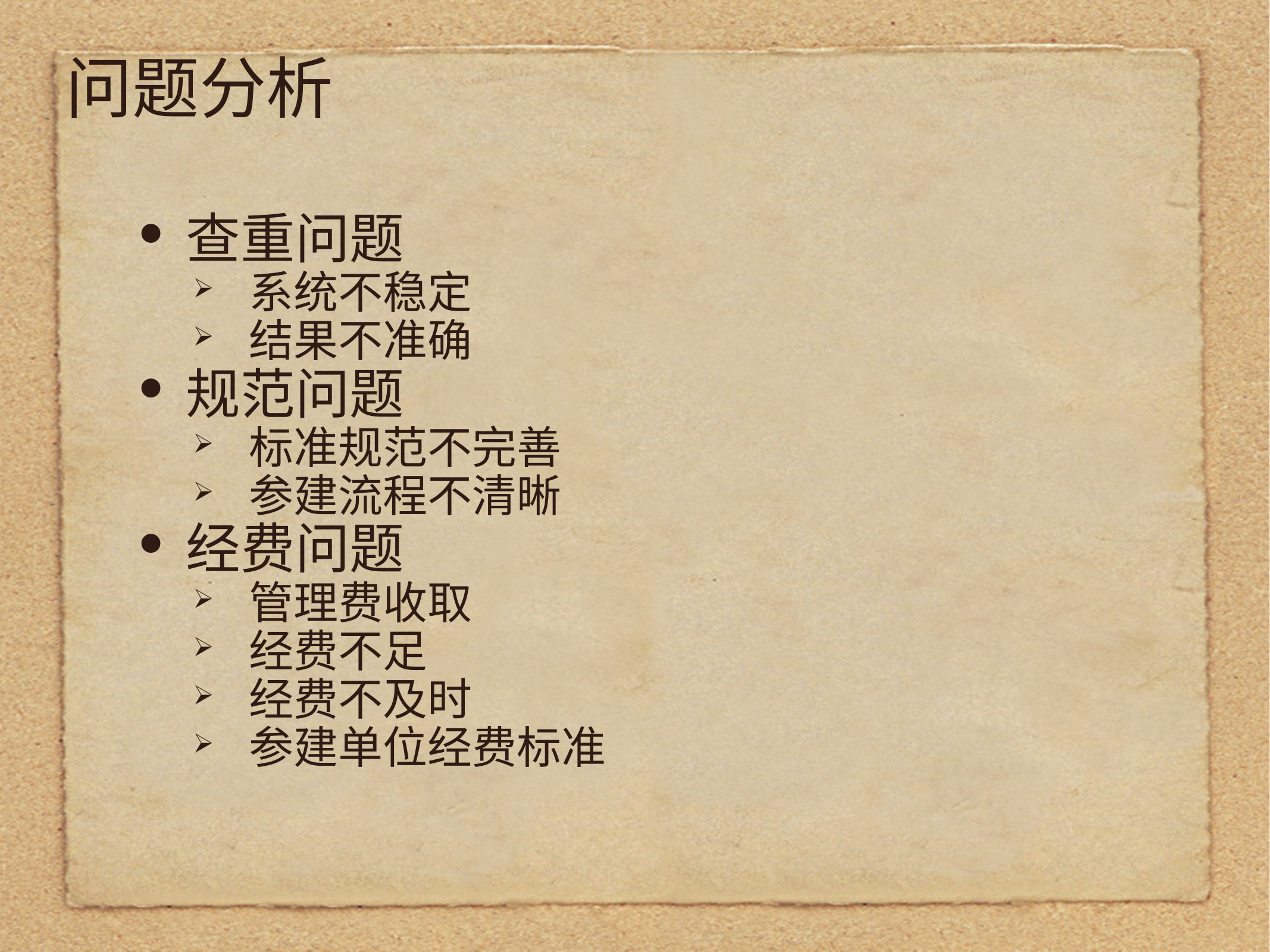

问题分析
查重问题
系统不稳定
结果不准确
规范问题
标准规范不完善
参建流程不清晰
经费问题
管理费收取
经费不足
经费不及时
参建单位经费标准